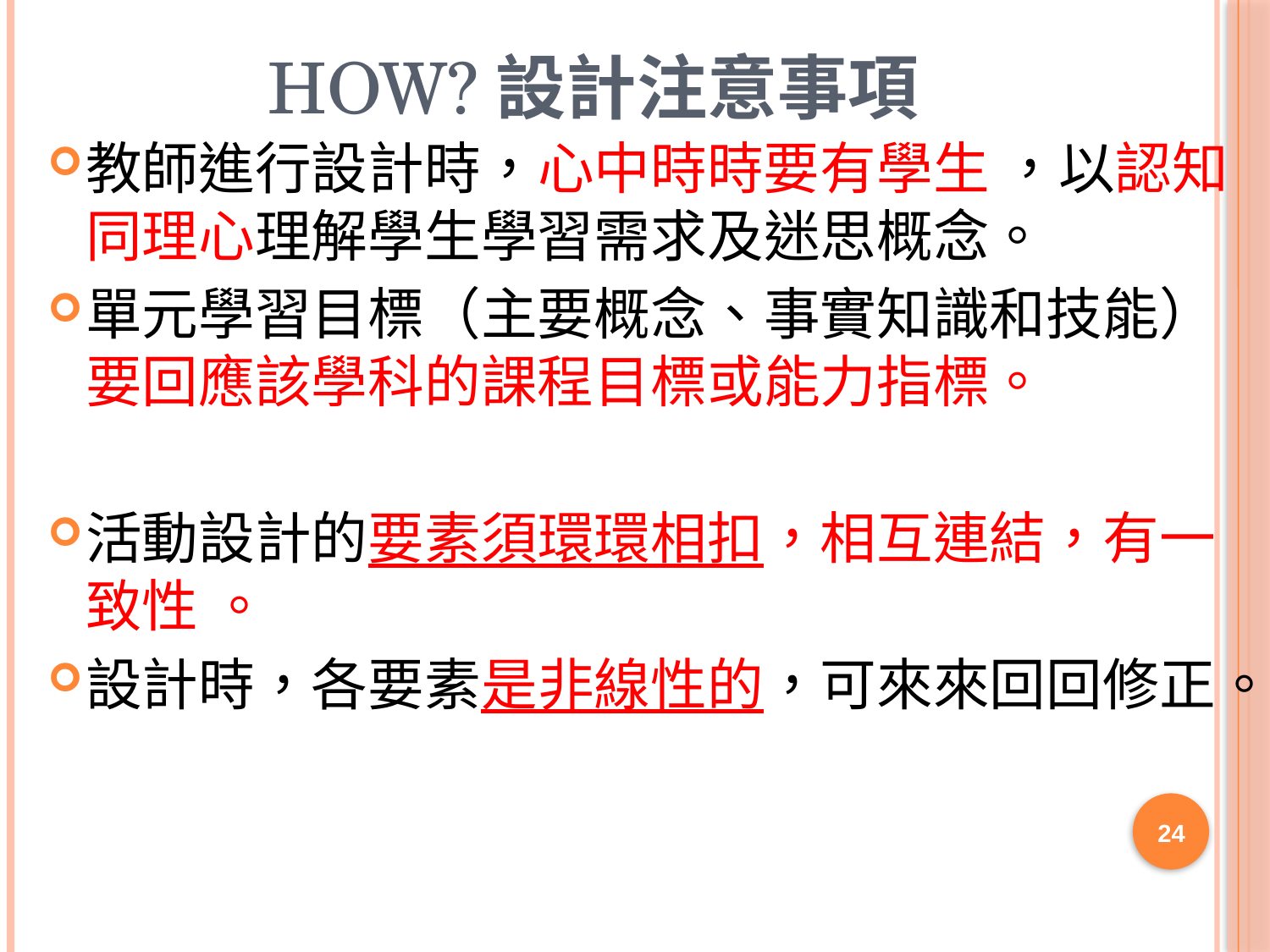

# HOW?設計注意事項
教師進行設計時，心中時時要有學生 ，以認知同理心理解學生學習需求及迷思概念。
單元學習目標（主要概念、事實知識和技能）要回應該學科的課程目標或能力指標。

活動設計的要素須環環相扣，相互連結，有一致性 。
設計時，各要素是非線性的，可來來回回修正。
24